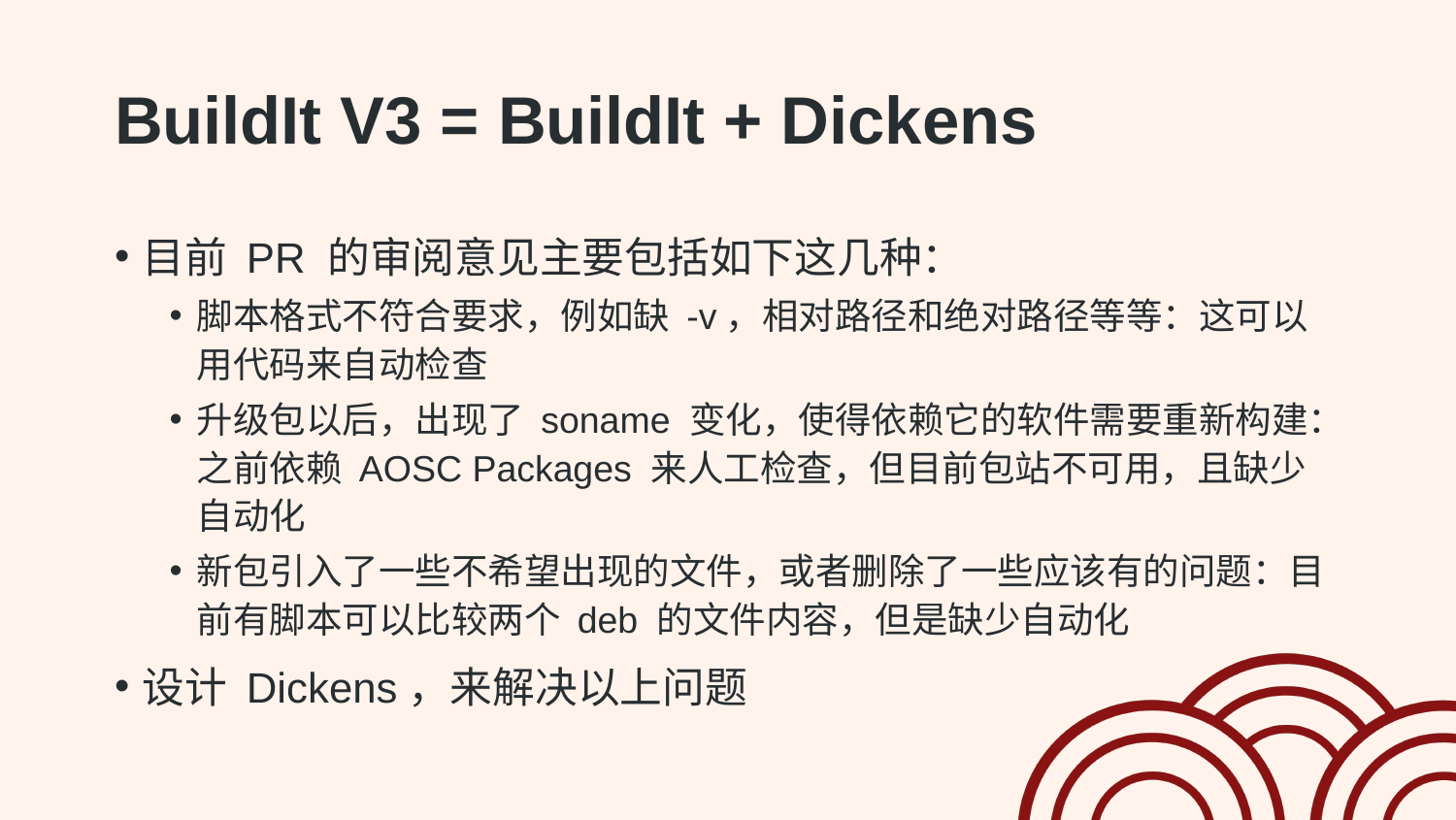

# BuildIt V3 = BuildIt + Dickens
目前 PR 的审阅意见主要包括如下这几种：
脚本格式不符合要求，例如缺 -v，相对路径和绝对路径等等：这可以用代码来自动检查
升级包以后，出现了 soname 变化，使得依赖它的软件需要重新构建：之前依赖 AOSC Packages 来人工检查，但目前包站不可用，且缺少自动化
新包引入了一些不希望出现的文件，或者删除了一些应该有的问题：目前有脚本可以比较两个 deb 的文件内容，但是缺少自动化
设计 Dickens，来解决以上问题